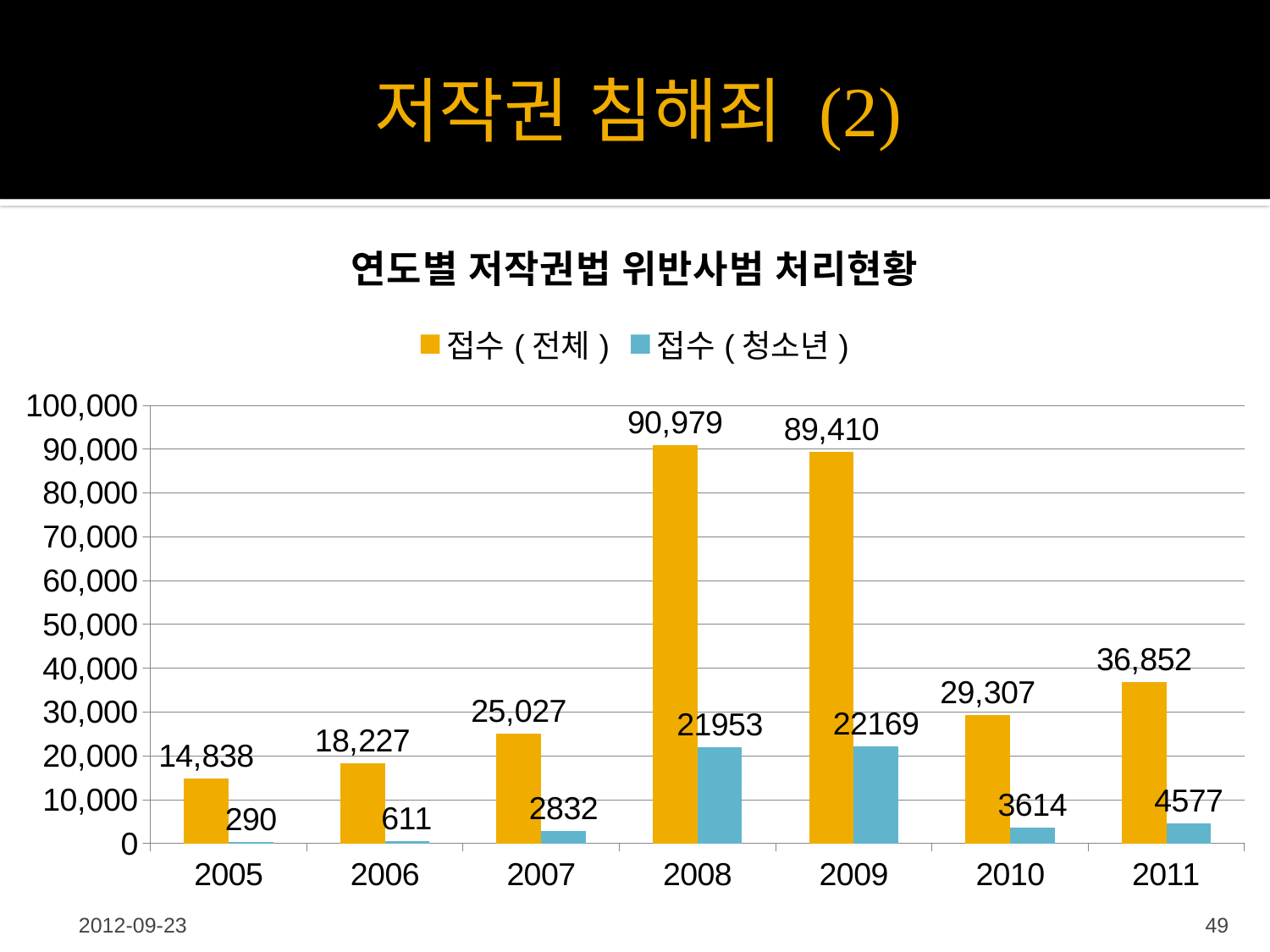

# 저작권 침해죄 (2)

### Chart: 연도별 저작권법 위반사범 처리현황

| Category | 접수(전체) | 접수(청소년) |
|---|---|---|
| 2005 | 14838.0 | 290.0 |
| 2006 | 18227.0 | 611.0 |
| 2007 | 25027.0 | 2832.0 |
| 2008 | 90979.0 | 21953.0 |
| 2009 | 89410.0 | 22169.0 |
| 2010 | 29307.0 | 3614.0 |
| 2011 | 36852.0 | 4577.0 |
2012-09-23
49